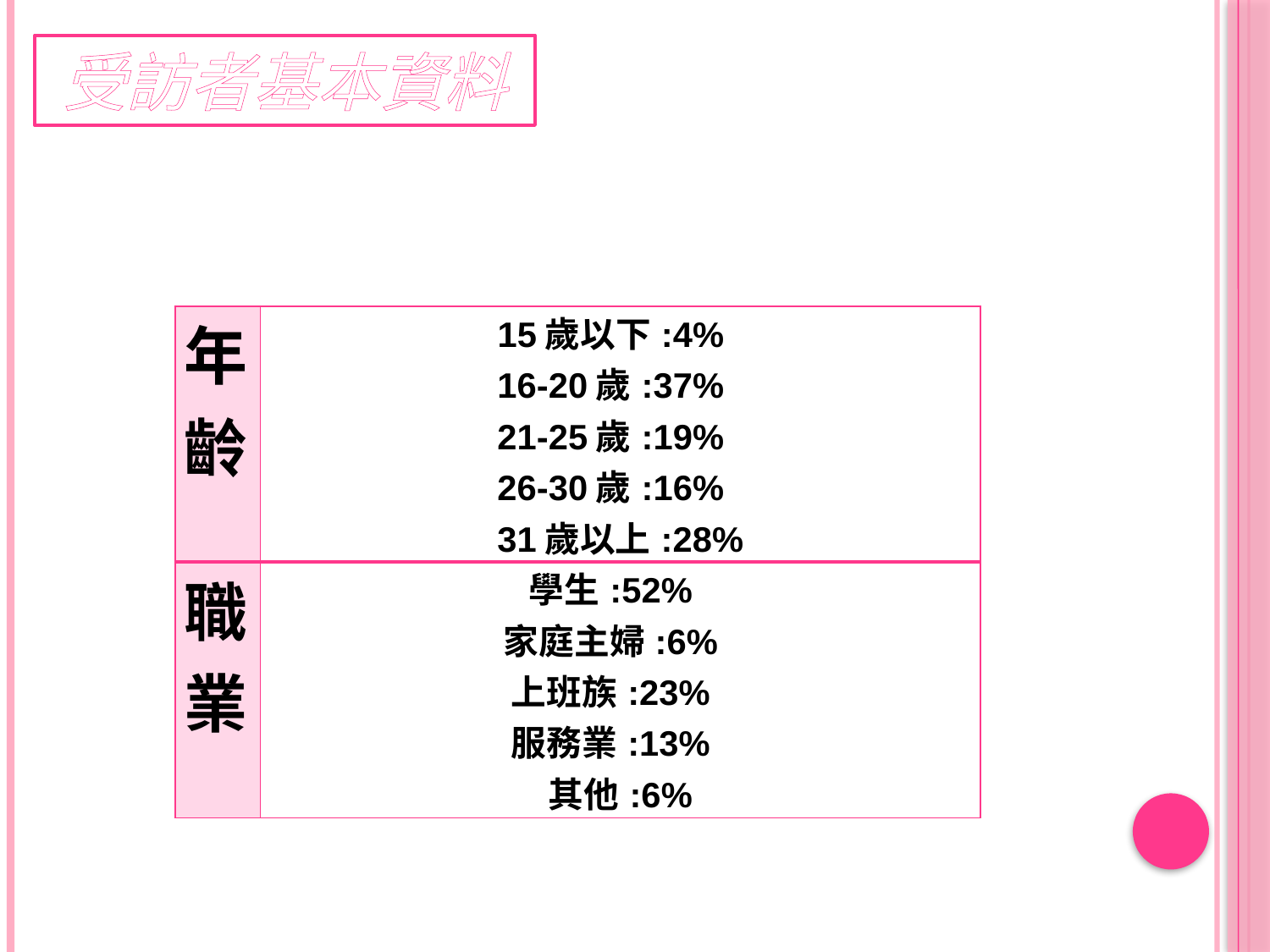

受訪者基本資料
| 年齡 | 15歲以下:4% 16-20歲:37% 21-25歲:19% 26-30歲:16% 31歲以上:28% |
| --- | --- |
| 職業 | 學生:52% 家庭主婦:6% 上班族:23% 服務業:13% 其他:6% |